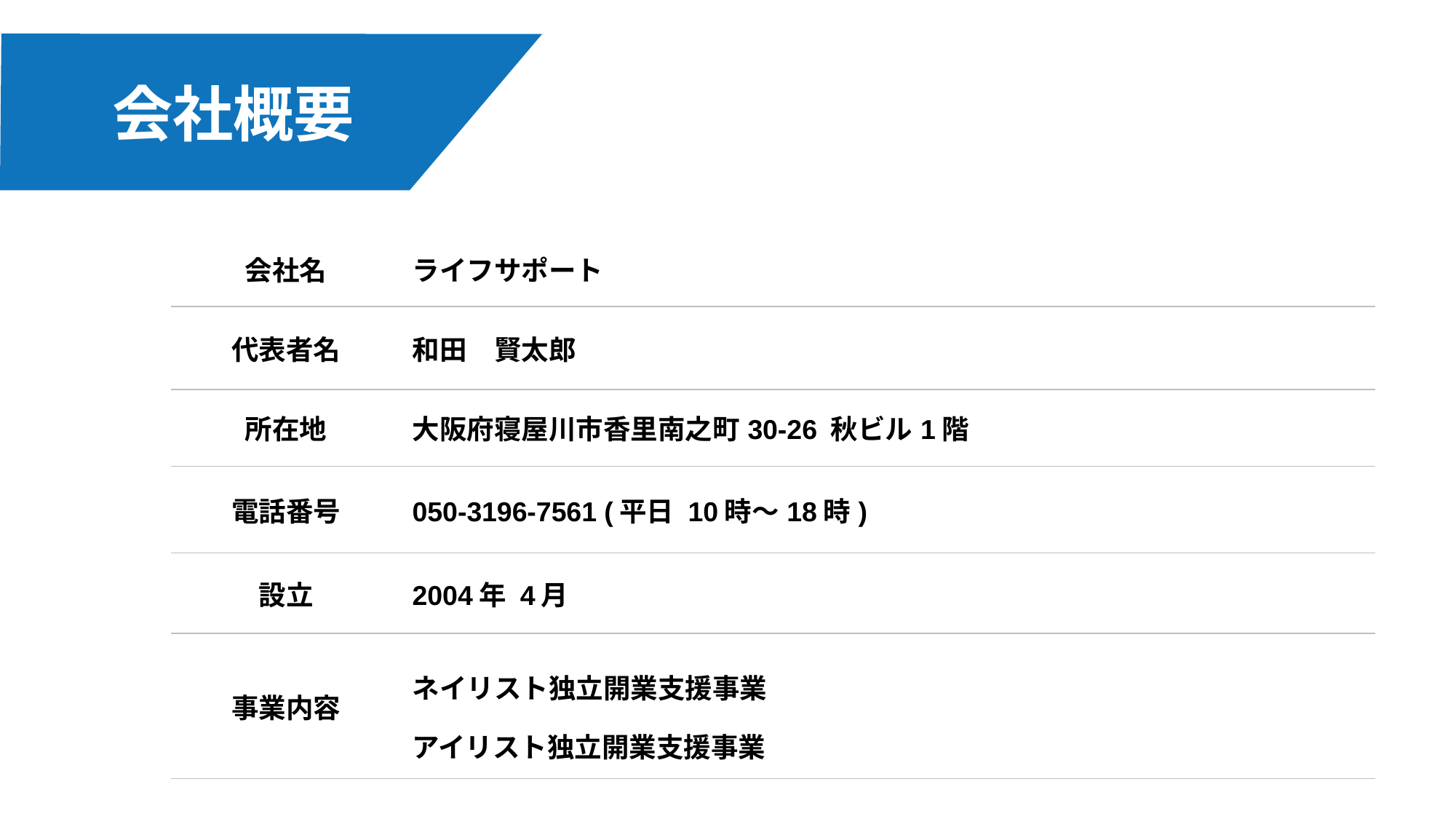

会社概要
| 会社名 | ライフサポート |
| --- | --- |
| 代表者名 | 和田　賢太郎 |
| 所在地 | 大阪府寝屋川市香里南之町30-26 秋ビル1階 |
| 電話番号 | 050-3196-7561 (平日 10時～18時) |
| 設立 | 2004年 4月 |
| 事業内容 | ネイリスト独立開業支援事業 アイリスト独立開業支援事業 |